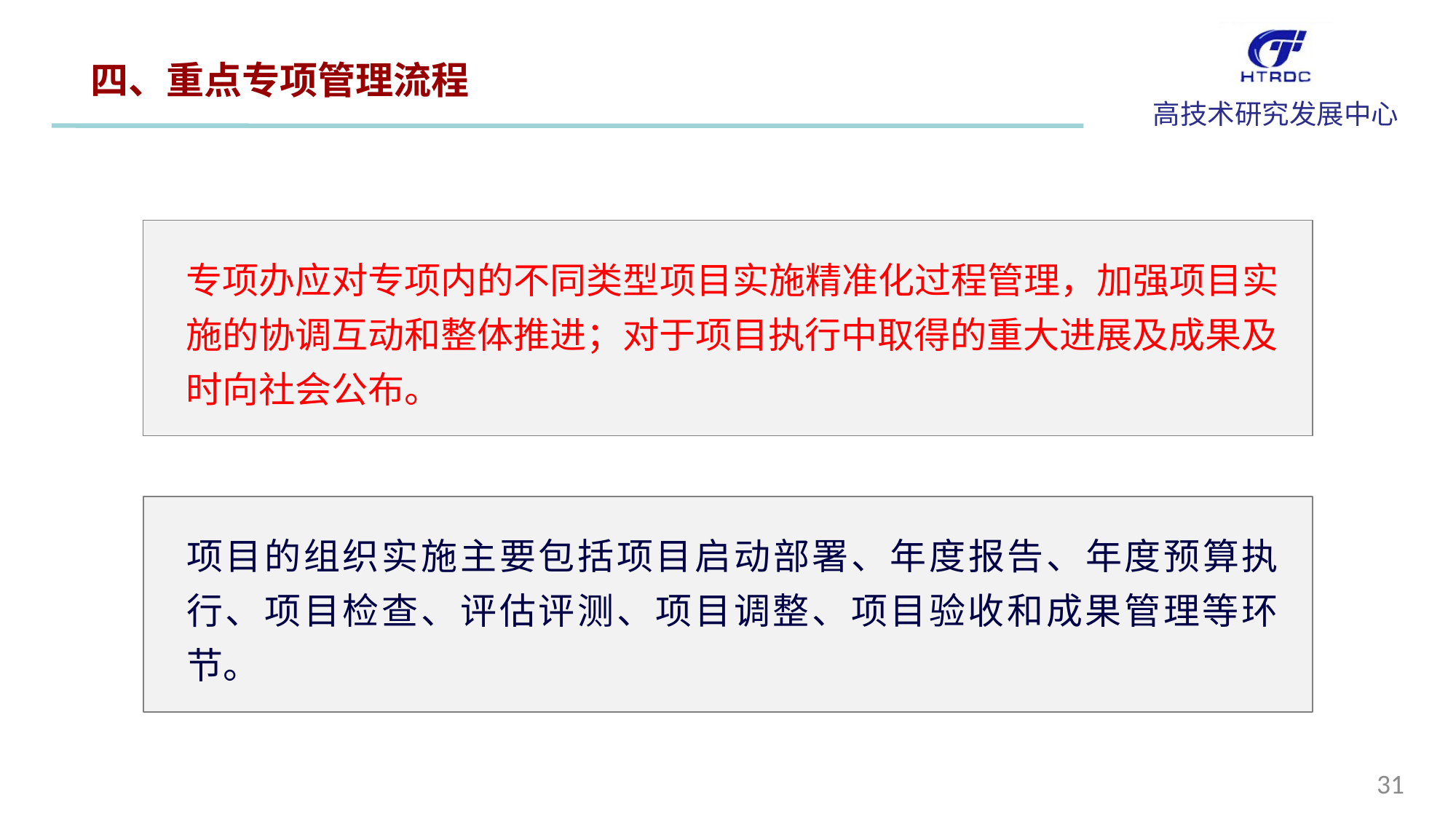

四、重点专项管理流程
专项办应对专项内的不同类型项目实施精准化过程管理，加强项目实施的协调互动和整体推进；对于项目执行中取得的重大进展及成果及时向社会公布。
项目的组织实施主要包括项目启动部署、年度报告、年度预算执行、项目检查、评估评测、项目调整、项目验收和成果管理等环节。